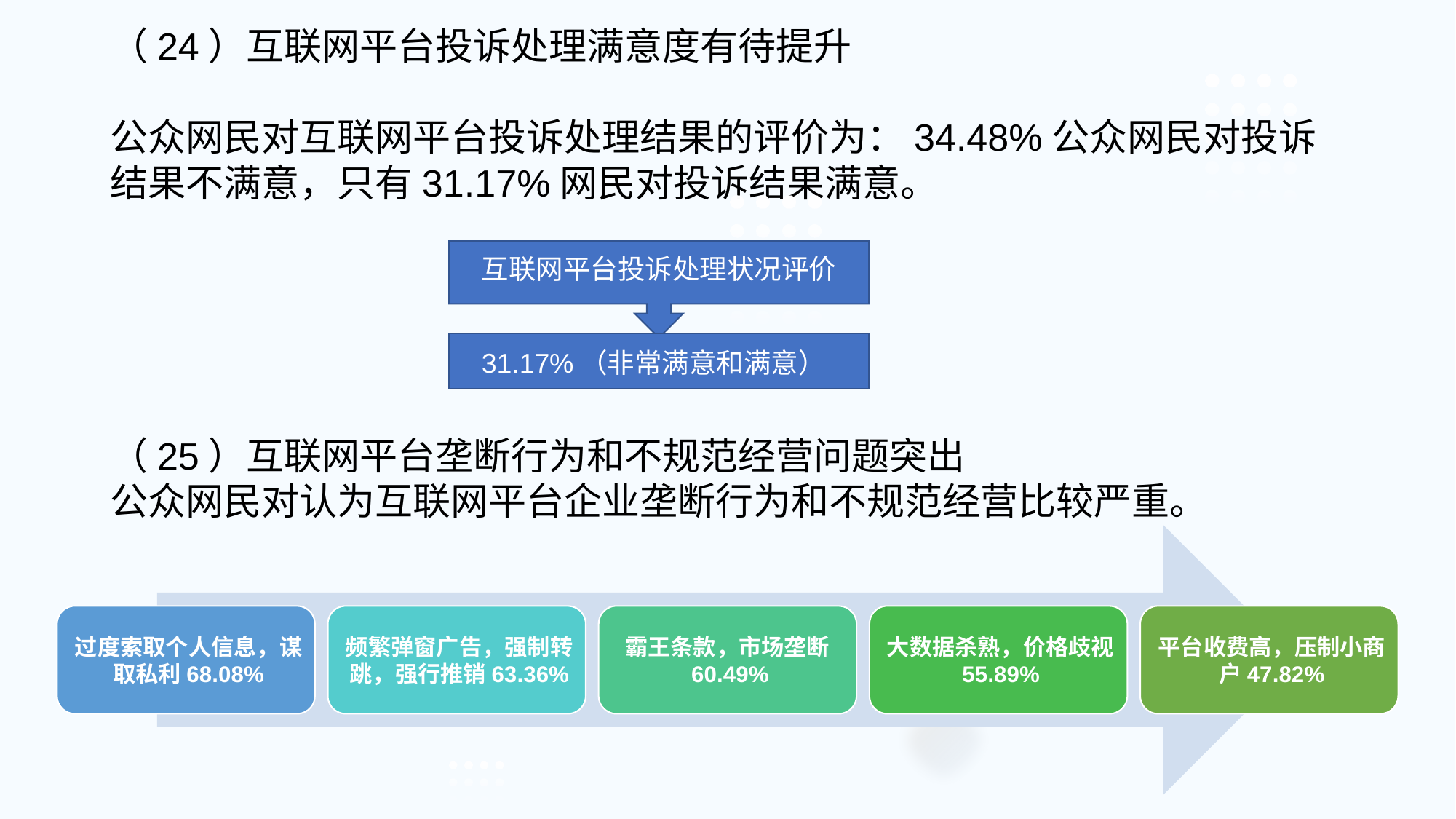

（24）互联网平台投诉处理满意度有待提升

公众网民对互联网平台投诉处理结果的评价为：34.48%公众网民对投诉结果不满意，只有31.17%网民对投诉结果满意。

（25）互联网平台垄断行为和不规范经营问题突出
公众网民对认为互联网平台企业垄断行为和不规范经营比较严重。

互联网平台投诉处理状况评价

31.17%（非常满意和满意）
过度索取个人信息，谋取私利68.08%
频繁弹窗广告，强制转跳，强行推销63.36%
霸王条款，市场垄断60.49%
大数据杀熟，价格歧视55.89%
平台收费高，压制小商户47.82%